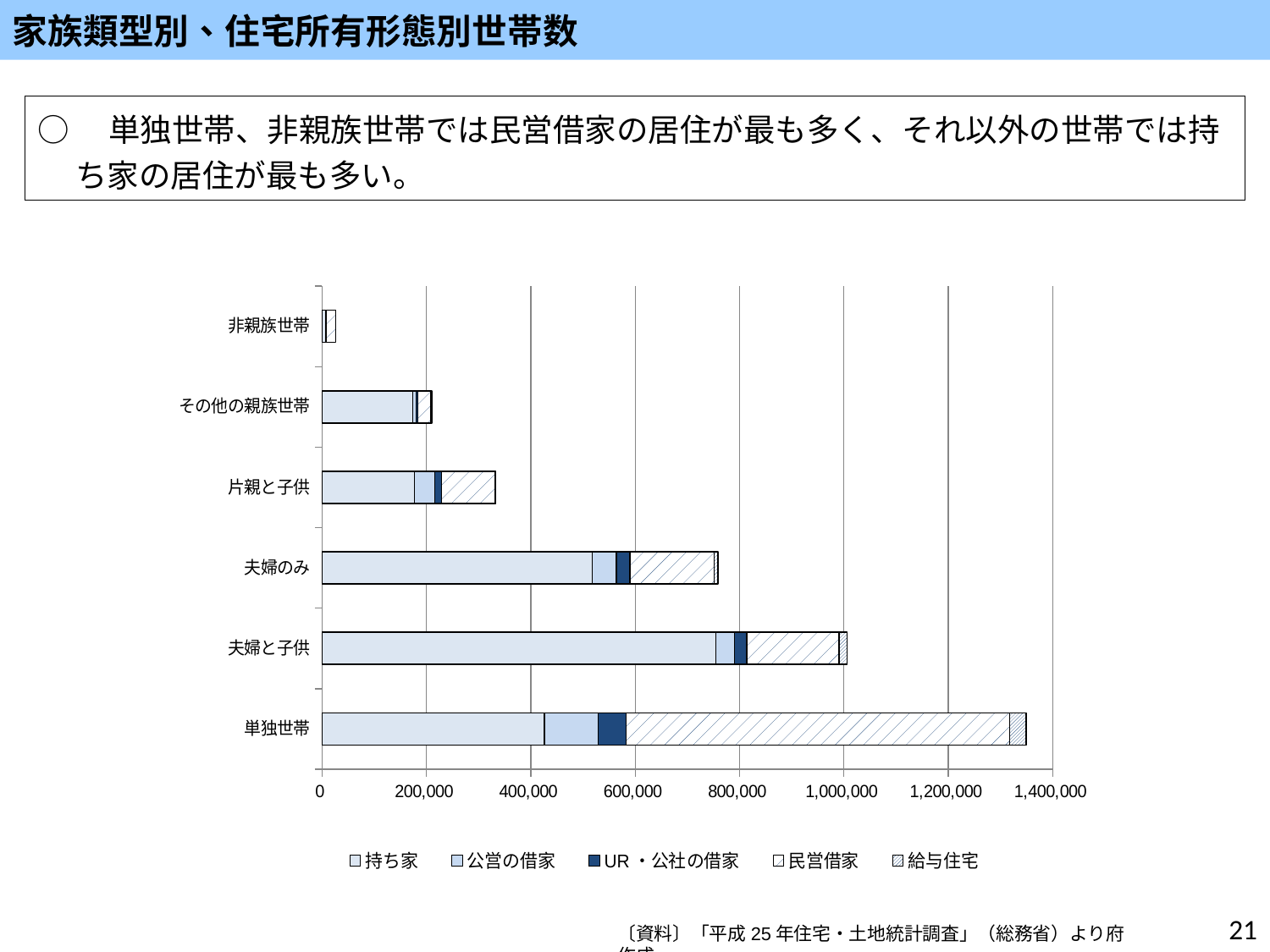

家族類型別、住宅所有形態別世帯数
○　単独世帯、非親族世帯では民営借家の居住が最も多く、それ以外の世帯では持ち家の居住が最も多い。

### Chart

| Category | 持ち家 | 公営の借家 | UR・公社の借家 | 民営借家 | 給与住宅 |
|---|---|---|---|---|---|
| 単独世帯 | 425970.9642470341 | 103055.64425074059 | 53827.52218521022 | 734781.0165861837 | 31700.639784929954 |
| 夫婦と子供 | 754452.6700982731 | 35588.07122165982 | 23688.61037139996 | 176673.51953583036 | 15559.63013476 |
| 夫婦のみ | 517599.57961604773 | 46254.97707551996 | 26323.047266219997 | 160736.00652794974 | 7623.139716100003 |
| 片親と子供 | 176798.48190931254 | 39490.776524659974 | 12420.770626099988 | 102806.2836778799 | 1411.1091100799997 |
| その他の親族世帯 | 173807.46992876145 | 6434.472533839992 | 3025.7269713100004 | 25696.681930160066 | 995.9193654399999 |
| 非親族世帯 | 6773.769415769998 | 634.72610731 | 765.3332090199998 | 17589.37515729996 | 501.37932237000007 |
21
〔資料〕「平成25年住宅・土地統計調査」（総務省）より府作成